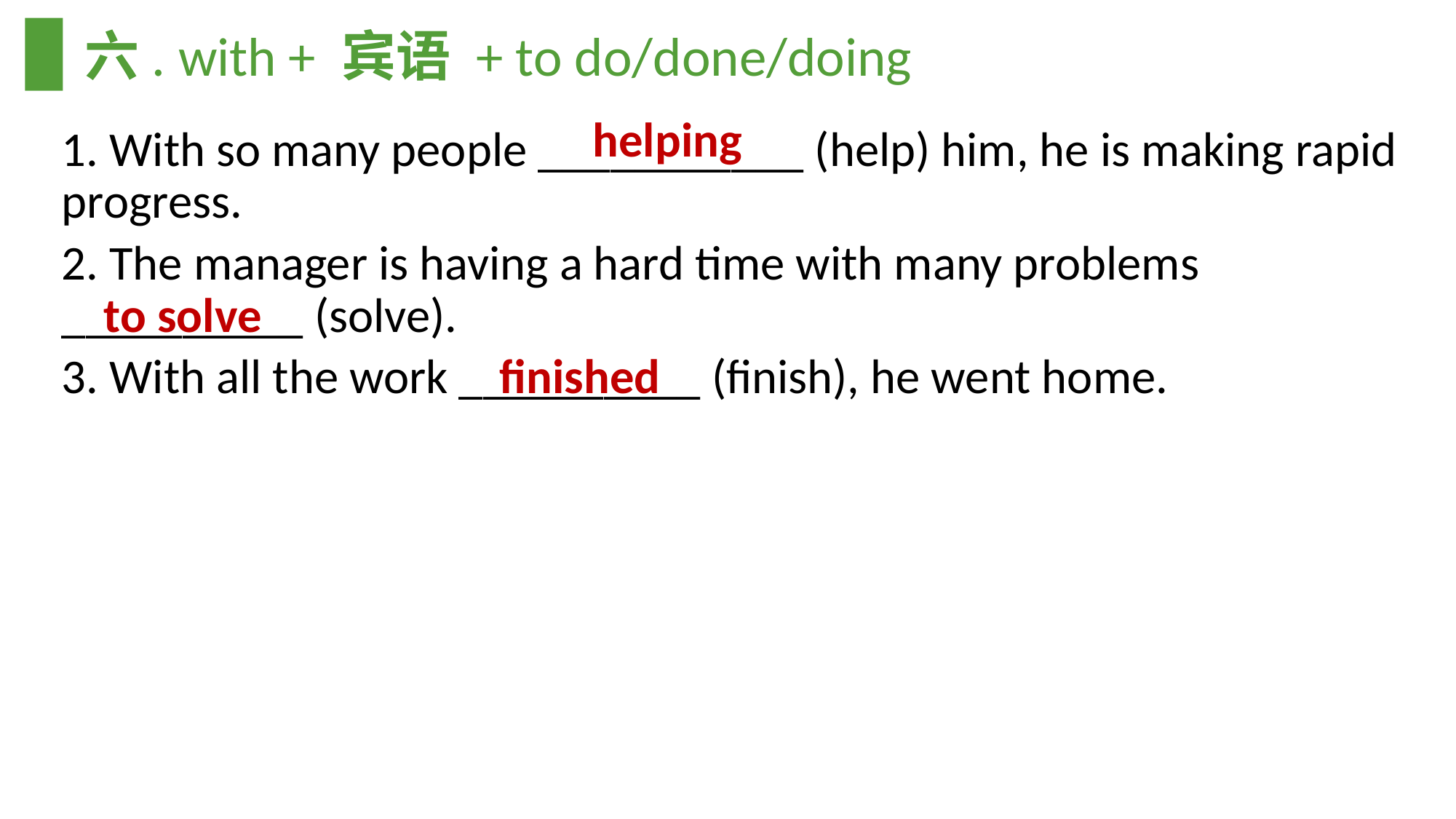

# 六. with + 宾语 + to do/done/doing
helping
1. With so many people ___________ (help) him, he is making rapid progress.
2. The manager is having a hard time with many problems __________ (solve).
3. With all the work __________ (finish), he went home.
to solve
finished